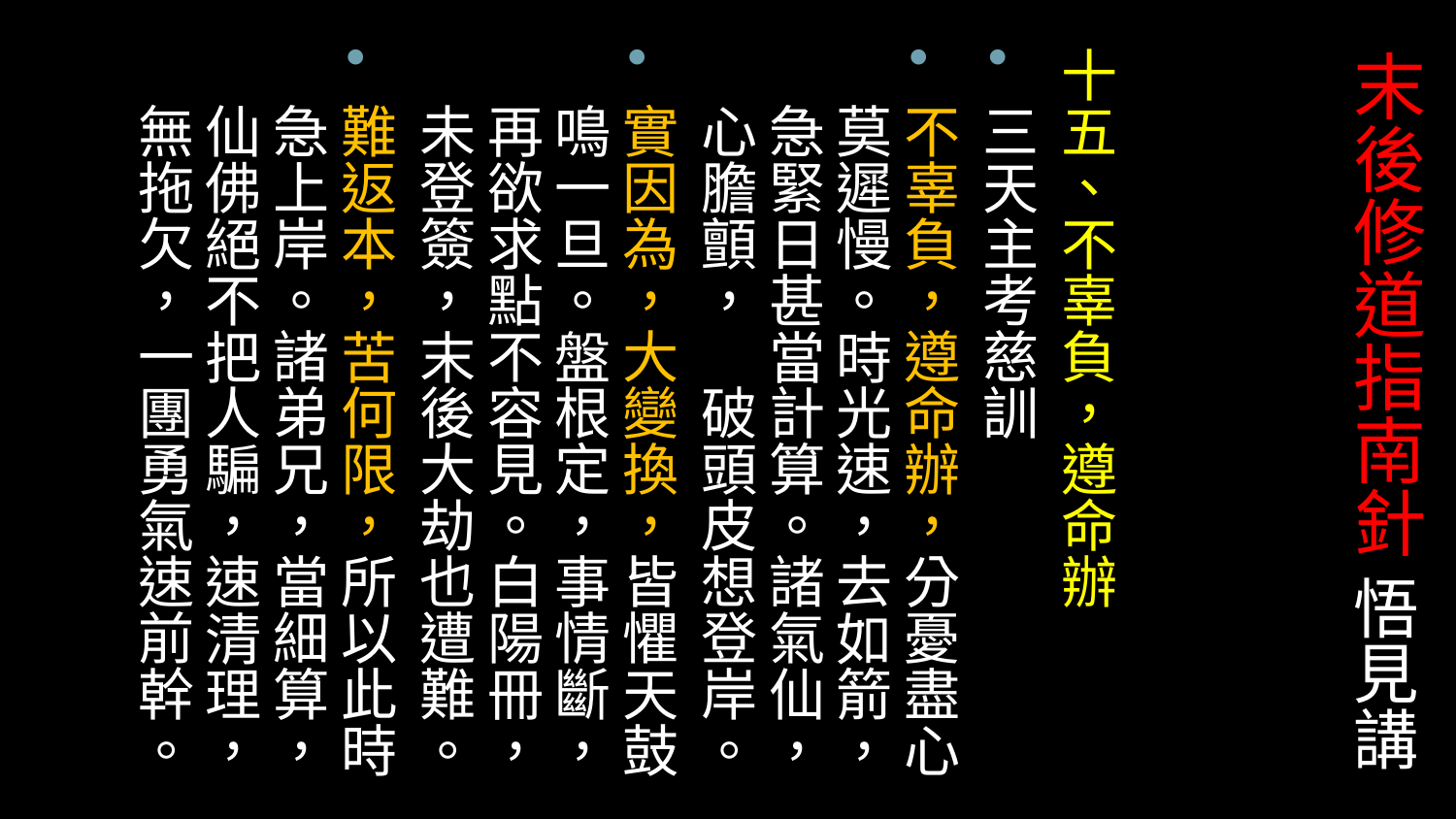

十五、不辜負，遵命辦
三天主考慈訓
不辜負，遵命辦，分憂盡心莫遲慢。時光速，去如箭，急緊日甚當計算。諸氣仙，心膽顫，　破頭皮想登岸。
實因為，大變換，皆懼天鼓鳴一旦。盤根定，事情斷，再欲求點不容見。白陽冊，未登簽，末後大劫也遭難。
難返本，苦何限，所以此時急上岸。諸弟兄，當細算，仙佛絕不把人騙，速清理，無拖欠，一團勇氣速前幹。

# 末後修道指南針 悟見講